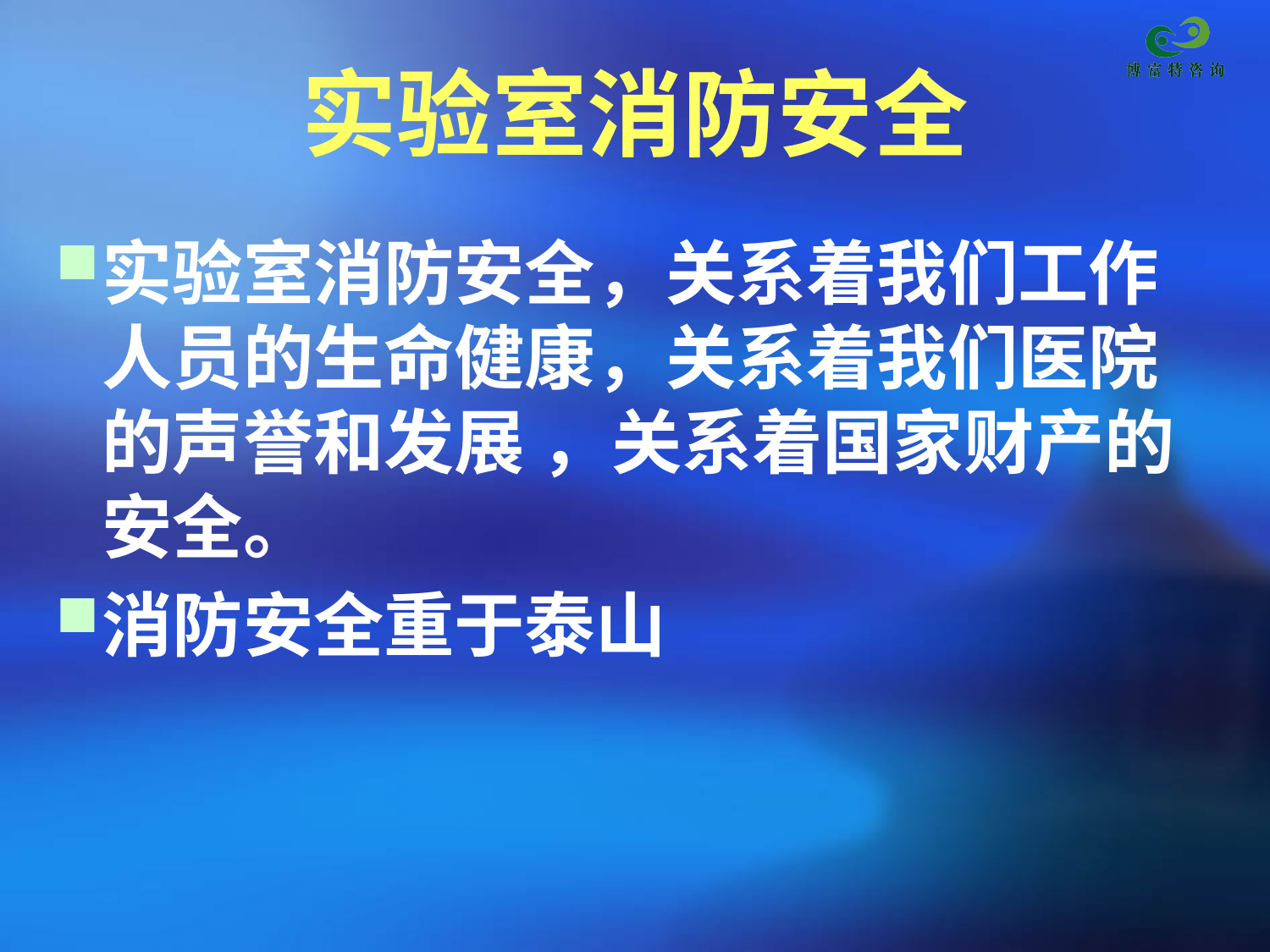

# 实验室消防安全
实验室消防安全，关系着我们工作人员的生命健康，关系着我们医院的声誉和发展 ，关系着国家财产的安全。
消防安全重于泰山